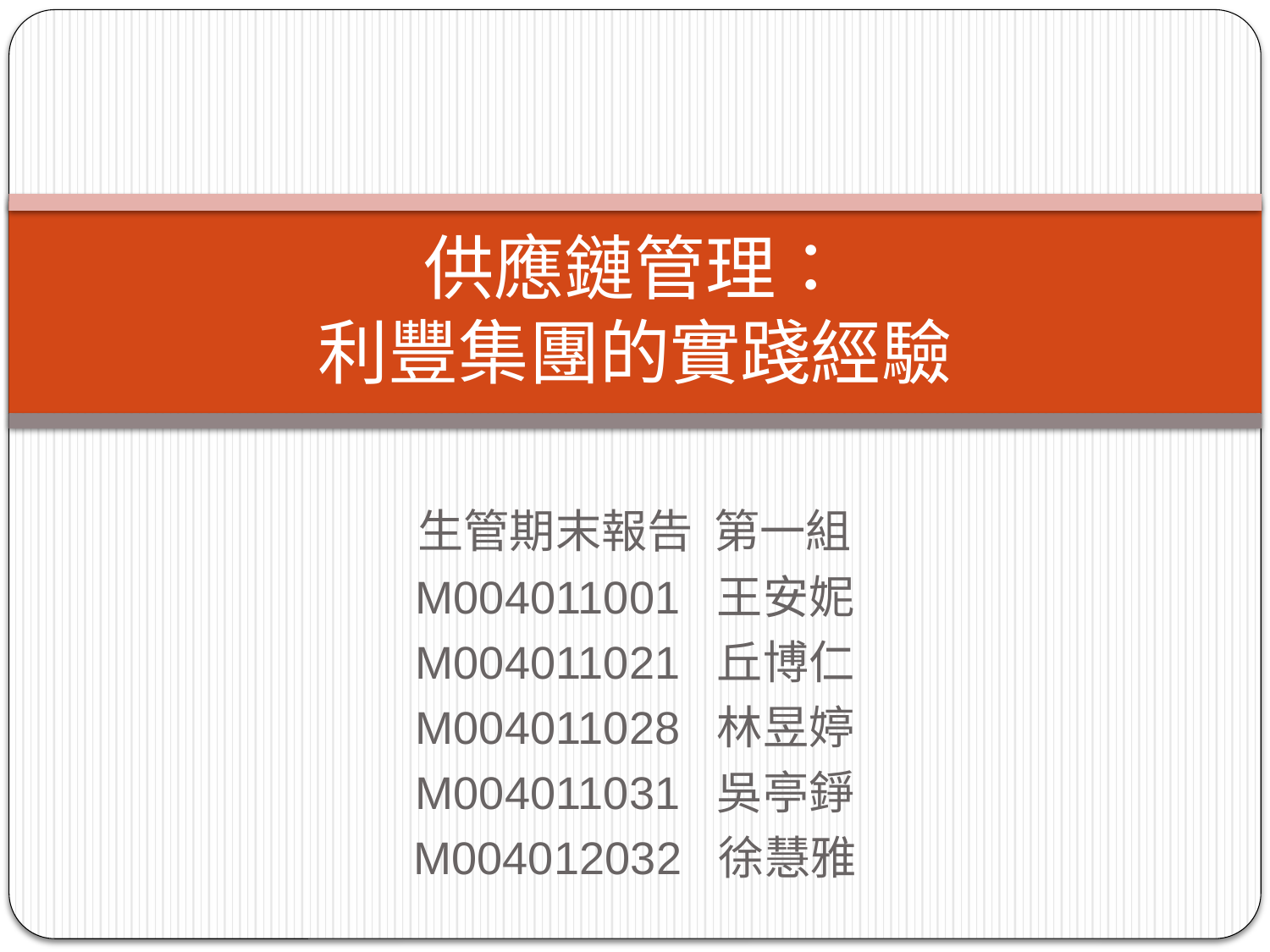

# 供應鏈管理： 利豐集團的實踐經驗
生管期末報告  第一組
M004011001  王安妮
M004011021  丘博仁
M004011028  林昱婷
M004011031  吳亭錚
M004012032  徐慧雅